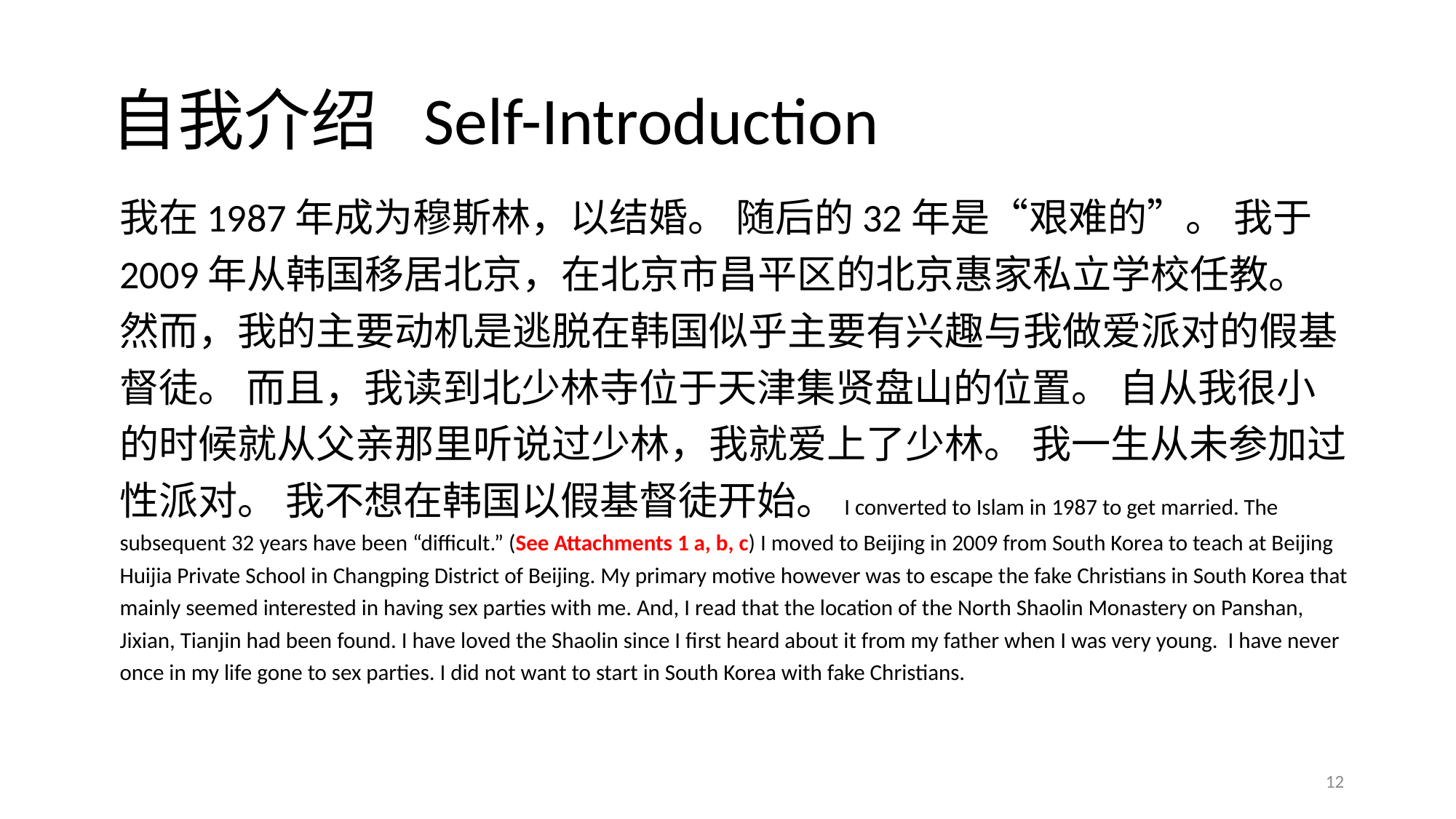

# 自我介绍  Self-Introduction
我在1987年成为穆斯林，以结婚。 随后的32年是“艰难的”。 我于2009年从韩国移居北京，在北京市昌平区的北京惠家私立学校任教。 然而，我的主要动机是逃脱在韩国似乎主要有兴趣与我做爱派对的假基督徒。 而且，我读到北少林寺位于天津集贤盘山的位置。 自从我很小的时候就从父亲那里听说过少林，我就爱上了少林。 我一生从未参加过性派对。 我不想在韩国以假基督徒开始。I converted to Islam in 1987 to get married. The subsequent 32 years have been “difficult.” (See Attachments 1 a, b, c) I moved to Beijing in 2009 from South Korea to teach at Beijing Huijia Private School in Changping District of Beijing. My primary motive however was to escape the fake Christians in South Korea that mainly seemed interested in having sex parties with me. And, I read that the location of the North Shaolin Monastery on Panshan, Jixian, Tianjin had been found. I have loved the Shaolin since I first heard about it from my father when I was very young.  I have never once in my life gone to sex parties. I did not want to start in South Korea with fake Christians.

12